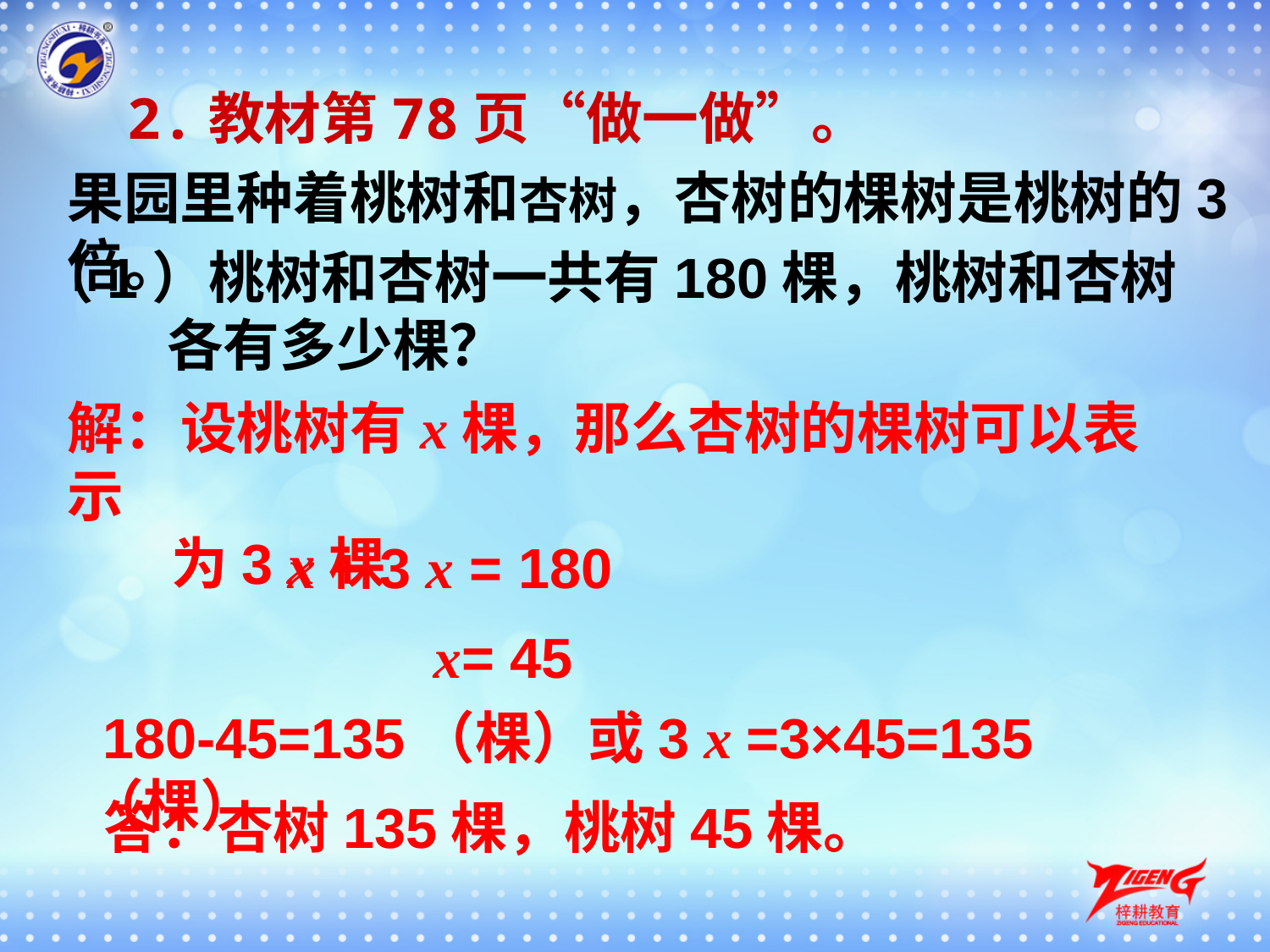

2.教材第78页“做一做”。
果园里种着桃树和杏树，杏树的棵树是桃树的3倍。
（1）桃树和杏树一共有180棵，桃树和杏树
         各有多少棵？
解：设桃树有x棵，那么杏树的棵树可以表示
       为3 x棵

x + 3 x = 180
 x= 45
 180-45=135（棵）或3 x =3×45=135（棵）
 答：杏树135棵，桃树45棵。